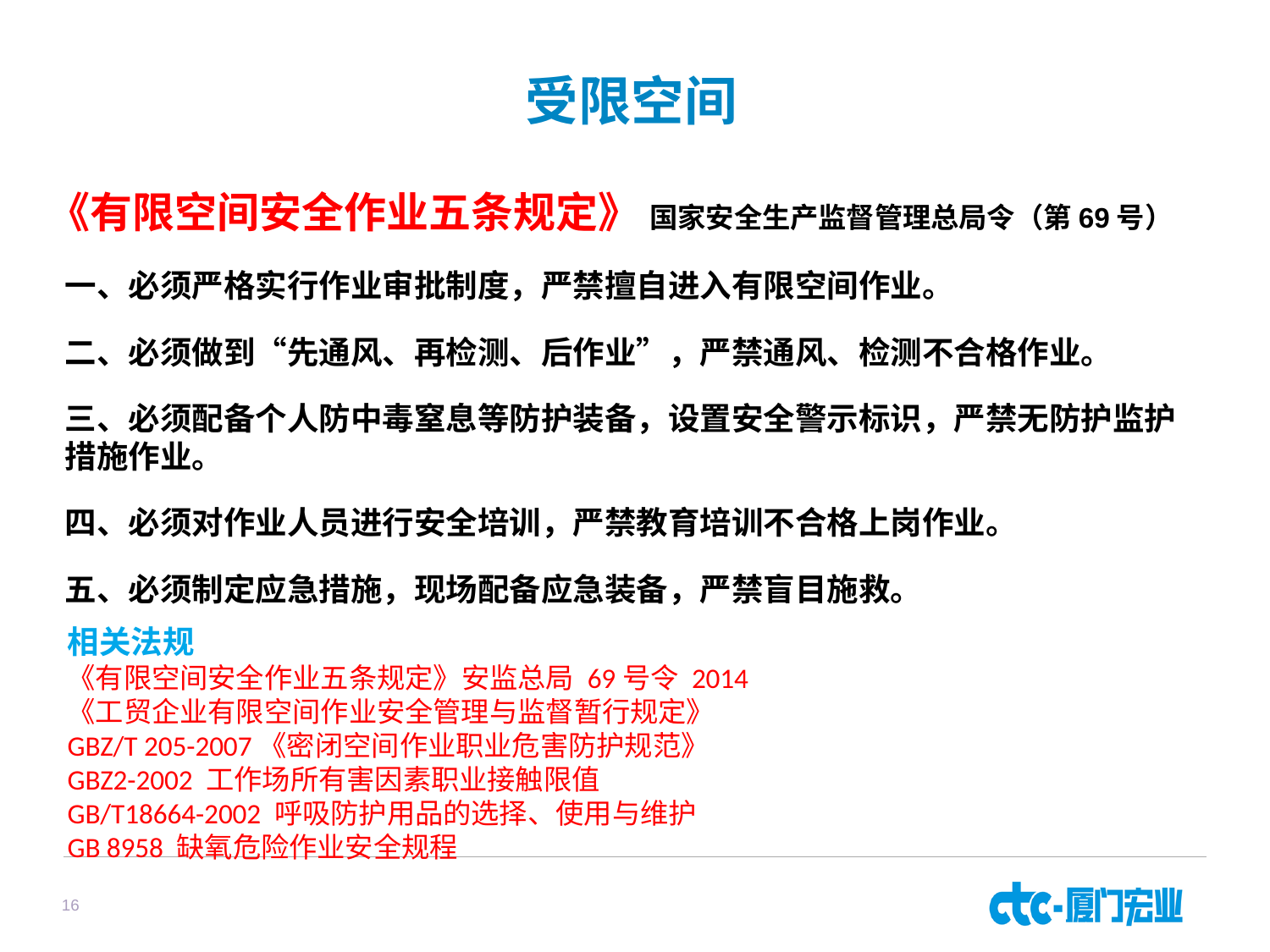

# 受限空间
《有限空间安全作业五条规定》 国家安全生产监督管理总局令（第69号）
一、必须严格实行作业审批制度，严禁擅自进入有限空间作业。
二、必须做到“先通风、再检测、后作业”，严禁通风、检测不合格作业。
三、必须配备个人防中毒窒息等防护装备，设置安全警示标识，严禁无防护监护措施作业。
四、必须对作业人员进行安全培训，严禁教育培训不合格上岗作业。
五、必须制定应急措施，现场配备应急装备，严禁盲目施救。
相关法规
《有限空间安全作业五条规定》安监总局 69号令 2014
《工贸企业有限空间作业安全管理与监督暂行规定》
GBZ/T 205-2007《密闭空间作业职业危害防护规范》
GBZ2-2002 工作场所有害因素职业接触限值
GB/T18664-2002 呼吸防护用品的选择、使用与维护
GB 8958 缺氧危险作业安全规程
16